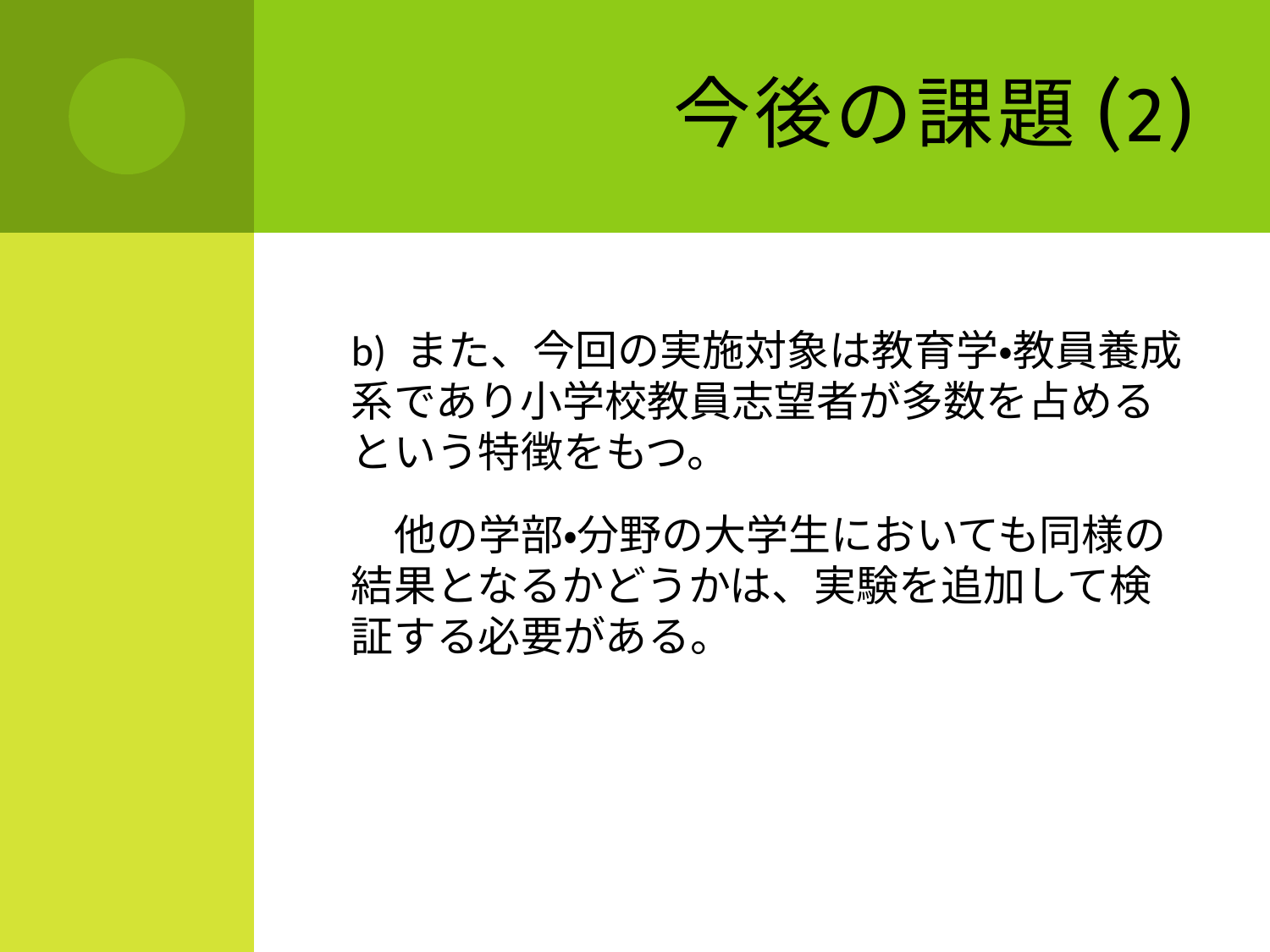

# 今後の課題(2)
b) また、今回の実施対象は教育学・教員養成系であり小学校教員志望者が多数を占めるという特徴をもつ。
　他の学部・分野の大学生においても同様の結果となるかどうかは、実験を追加して検証する必要がある。